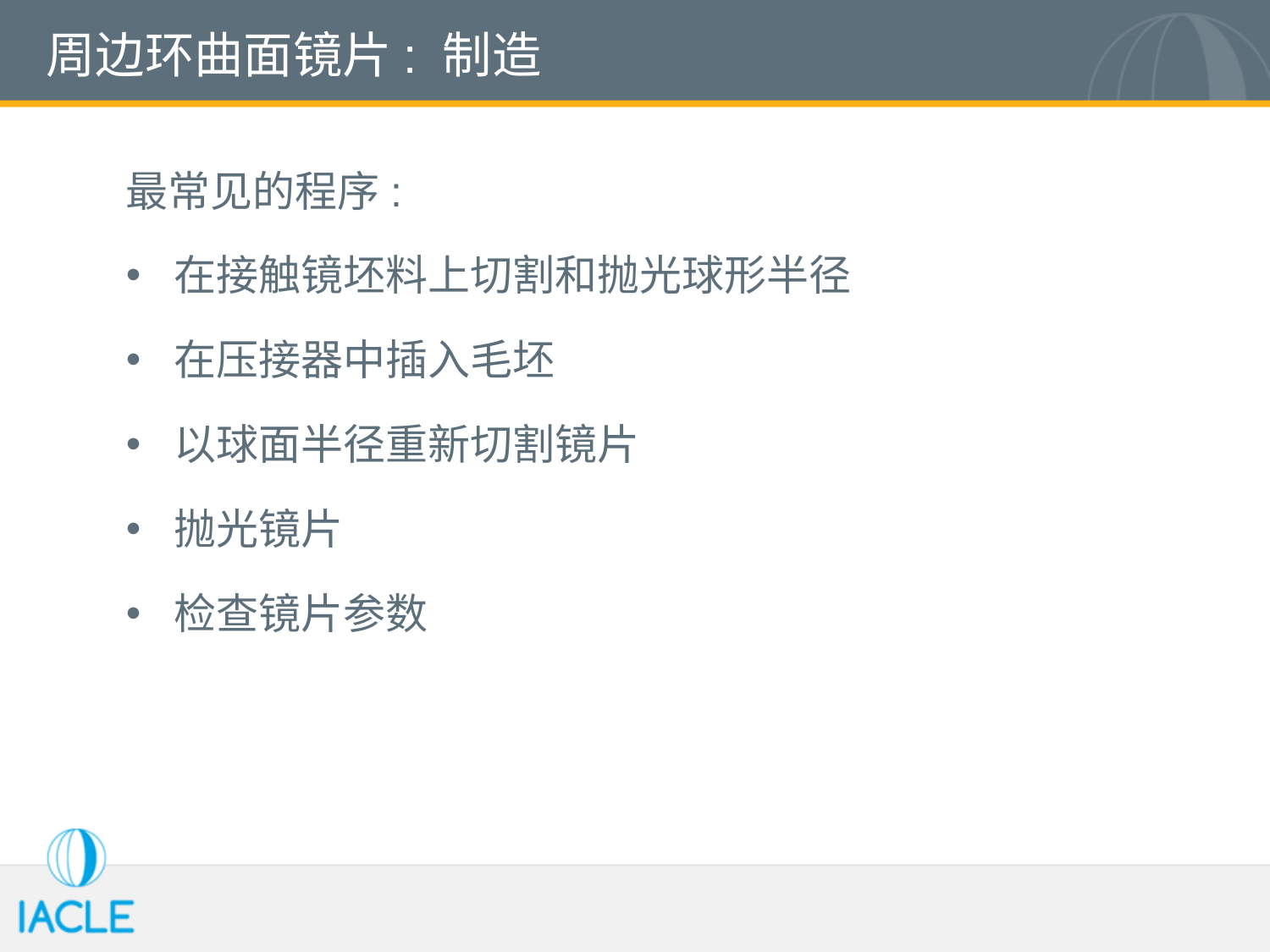

# 周边环曲面镜片: 制造
最常见的程序:
在接触镜坯料上切割和抛光球形半径
在压接器中插入毛坯
以球面半径重新切割镜片
抛光镜片
检查镜片参数